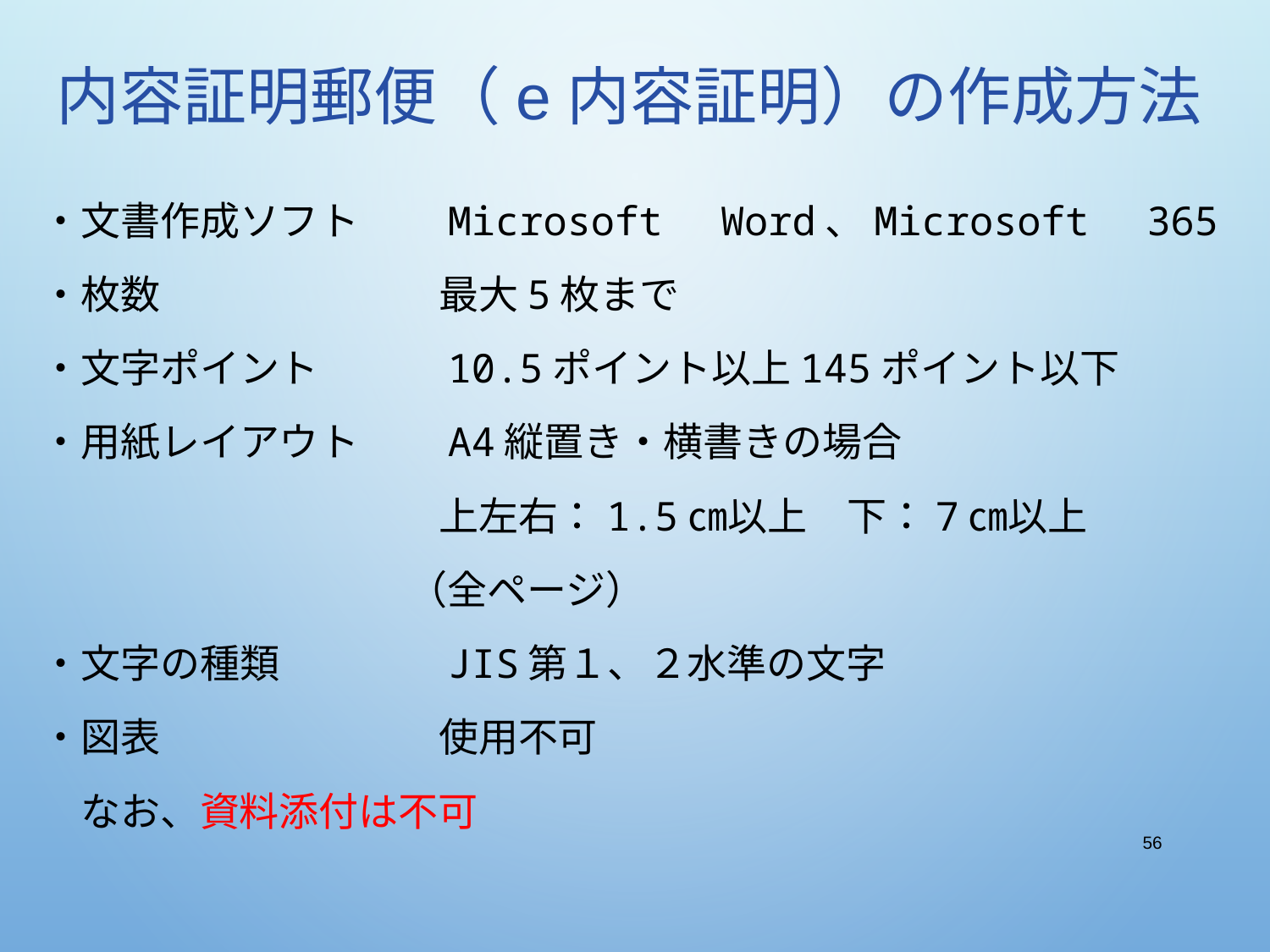

# 内容証明郵便（e内容証明）の作成方法
・文書作成ソフト　　Microsoft　Word、Microsoft　365
・枚数　　　　　　　最大5枚まで
・文字ポイント　　　10.5ポイント以上145ポイント以下
・用紙レイアウト　　A4縦置き・横書きの場合
　　　　　　　　　　上左右：1.5㎝以上　下：7㎝以上
　　　　　　　　　 （全ページ）
・文字の種類　　　　JIS第１、２水準の文字
・図表　　　　　　　使用不可
　なお、資料添付は不可
56